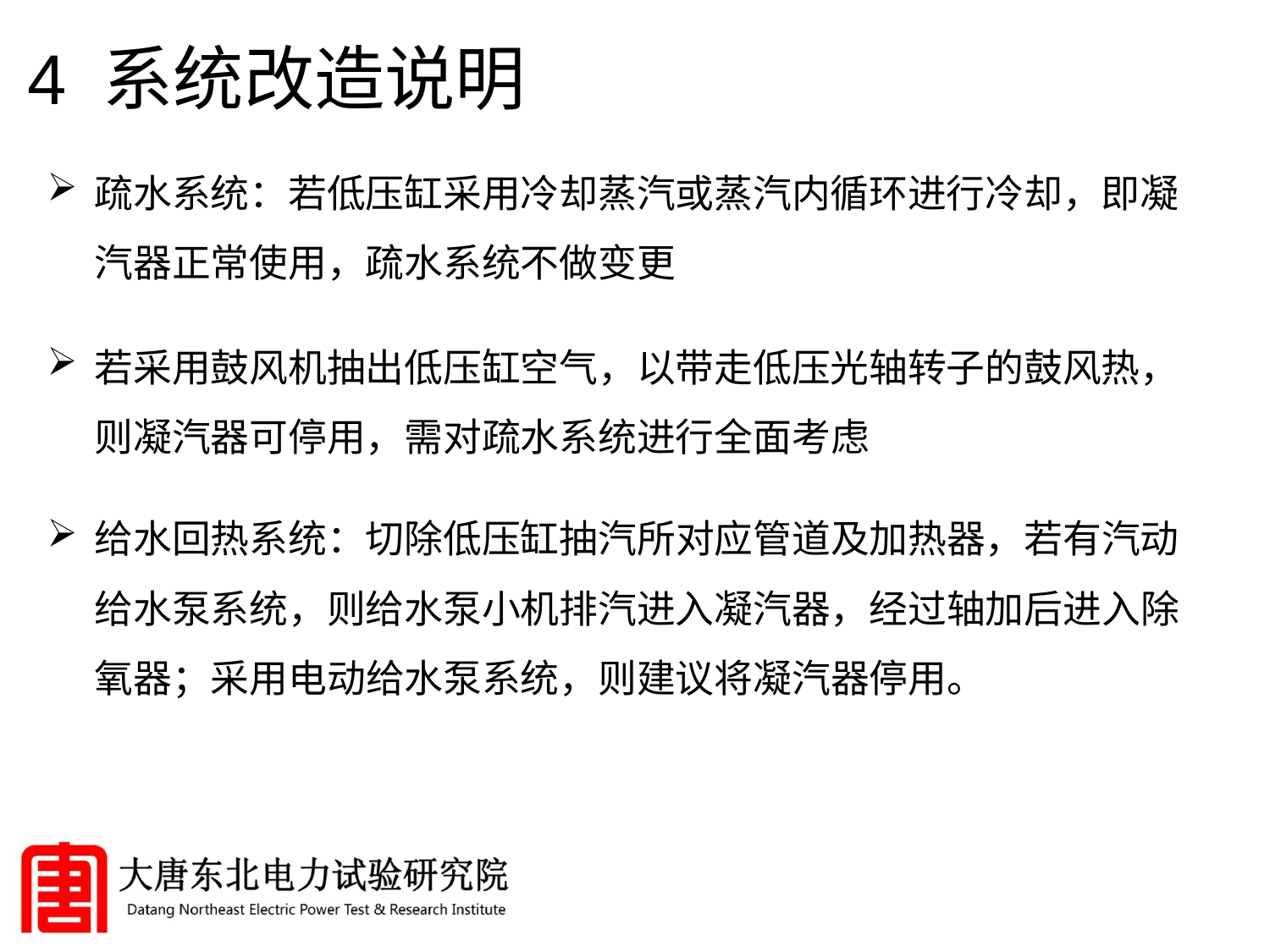

4 系统改造说明
疏水系统：若低压缸采用冷却蒸汽或蒸汽内循环进行冷却，即凝汽器正常使用，疏水系统不做变更

若采用鼓风机抽出低压缸空气，以带走低压光轴转子的鼓风热，则凝汽器可停用，需对疏水系统进行全面考虑

给水回热系统：切除低压缸抽汽所对应管道及加热器，若有汽动给水泵系统，则给水泵小机排汽进入凝汽器，经过轴加后进入除氧器；采用电动给水泵系统，则建议将凝汽器停用。